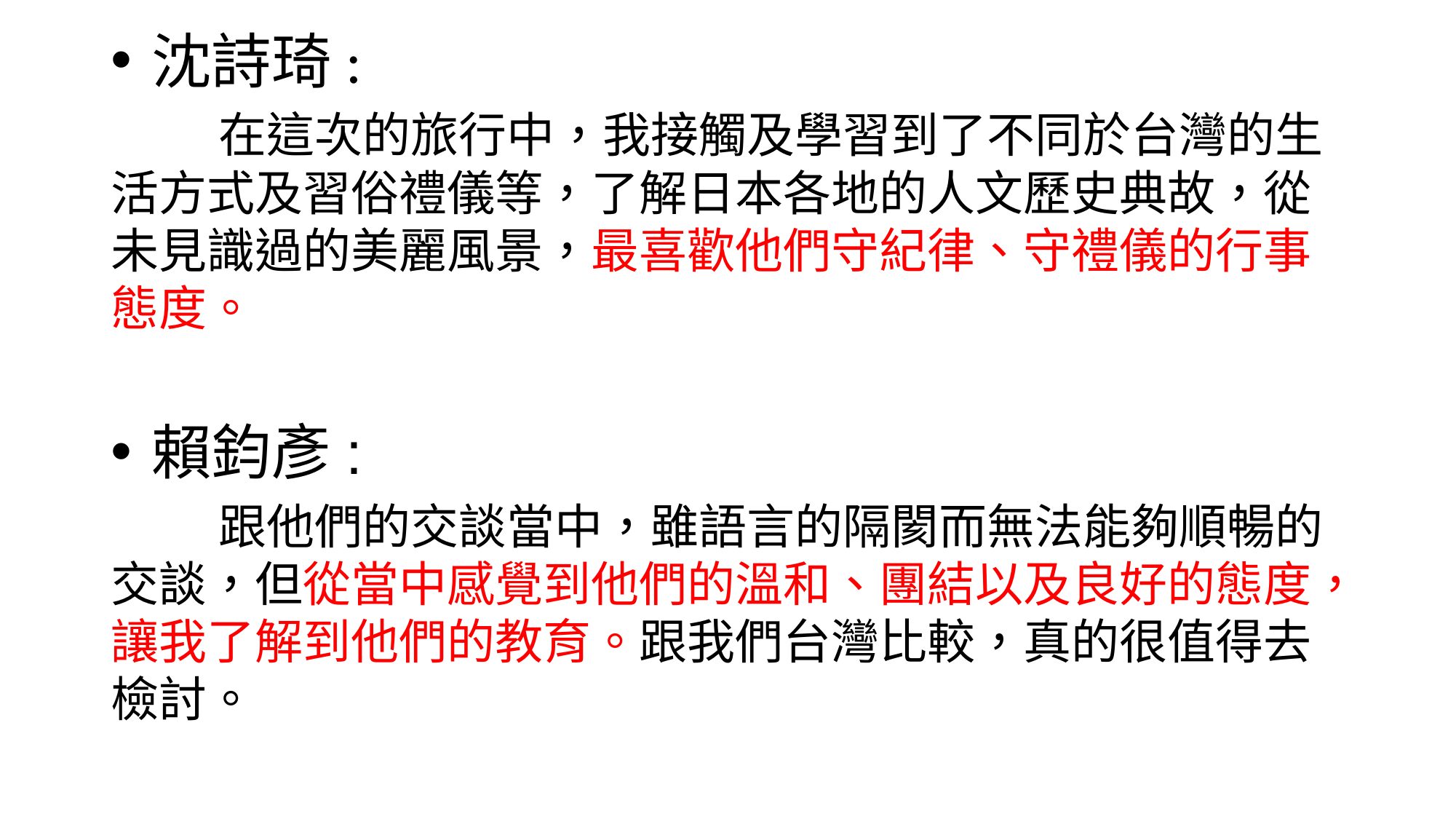

沈詩琦:
         在這次的旅行中，我接觸及學習到了不同於台灣的生活方式及習俗禮儀等，了解日本各地的人文歷史典故，從未見識過的美麗風景，最喜歡他們守紀律、守禮儀的行事態度。

賴鈞彥:
         跟他們的交談當中，雖語言的隔閡而無法能夠順暢的交談，但從當中感覺到他們的溫和、團結以及良好的態度，讓我了解到他們的教育。跟我們台灣比較，真的很值得去檢討。